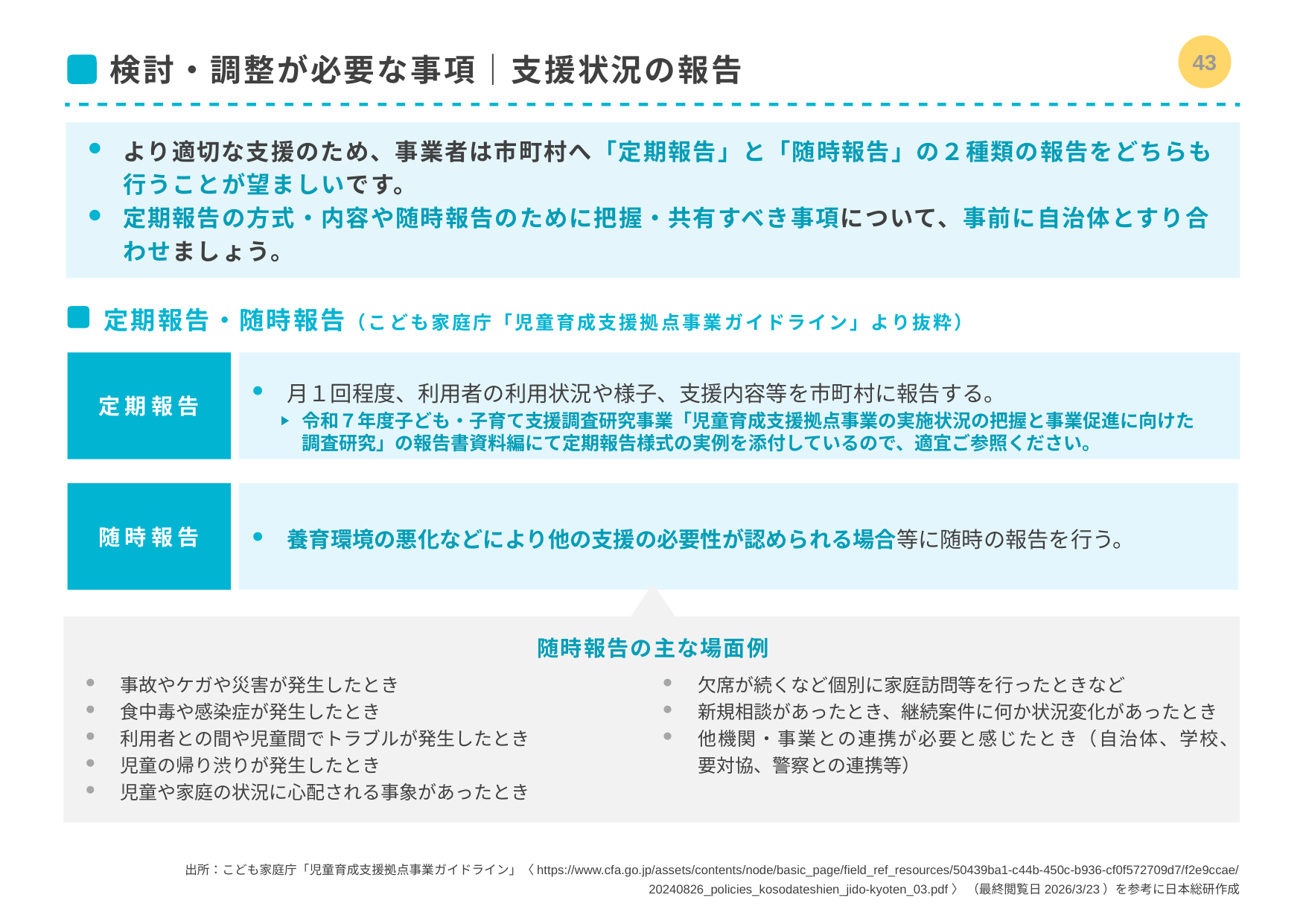

43
# 検討・調整が必要な事項｜支援状況の報告
より適切な支援のため、事業者は市町村へ「定期報告」と「随時報告」の２種類の報告をどちらも行うことが望ましいです。
定期報告の方式・内容や随時報告のために把握・共有すべき事項について、事前に自治体とすり合わせましょう。
定期報告・随時報告（こども家庭庁「児童育成支援拠点事業ガイドライン」より抜粋）

定期報告
月１回程度、利用者の利用状況や様子、支援内容等を市町村に報告する。

令和７年度子ども・子育て支援調査研究事業「児童育成支援拠点事業の実施状況の把握と事業促進に向けた
調査研究」の報告書資料編にて定期報告様式の実例を添付しているので、適宜ご参照ください。
随時報告
養育環境の悪化などにより他の支援の必要性が認められる場合等に随時の報告を行う。

事故やケガや災害が発生したとき
食中毒や感染症が発生したとき
利用者との間や児童間でトラブルが発生したとき
児童の帰り渋りが発生したとき
児童や家庭の状況に心配される事象があったとき
欠席が続くなど個別に家庭訪問等を行ったときなど
新規相談があったとき、継続案件に何か状況変化があったとき
他機関・事業との連携が必要と感じたとき（自治体、学校、
要対協、警察との連携等）
随時報告の主な場面例
出所：こども家庭庁「児童育成支援拠点事業ガイドライン」〈https://www.cfa.go.jp/assets/contents/node/basic_page/field_ref_resources/50439ba1-c44b-450c-b936-cf0f572709d7/f2e9ccae/20240826_policies_kosodateshien_jido-kyoten_03.pdf〉 （最終閲覧日2026/3/23）を参考に日本総研作成